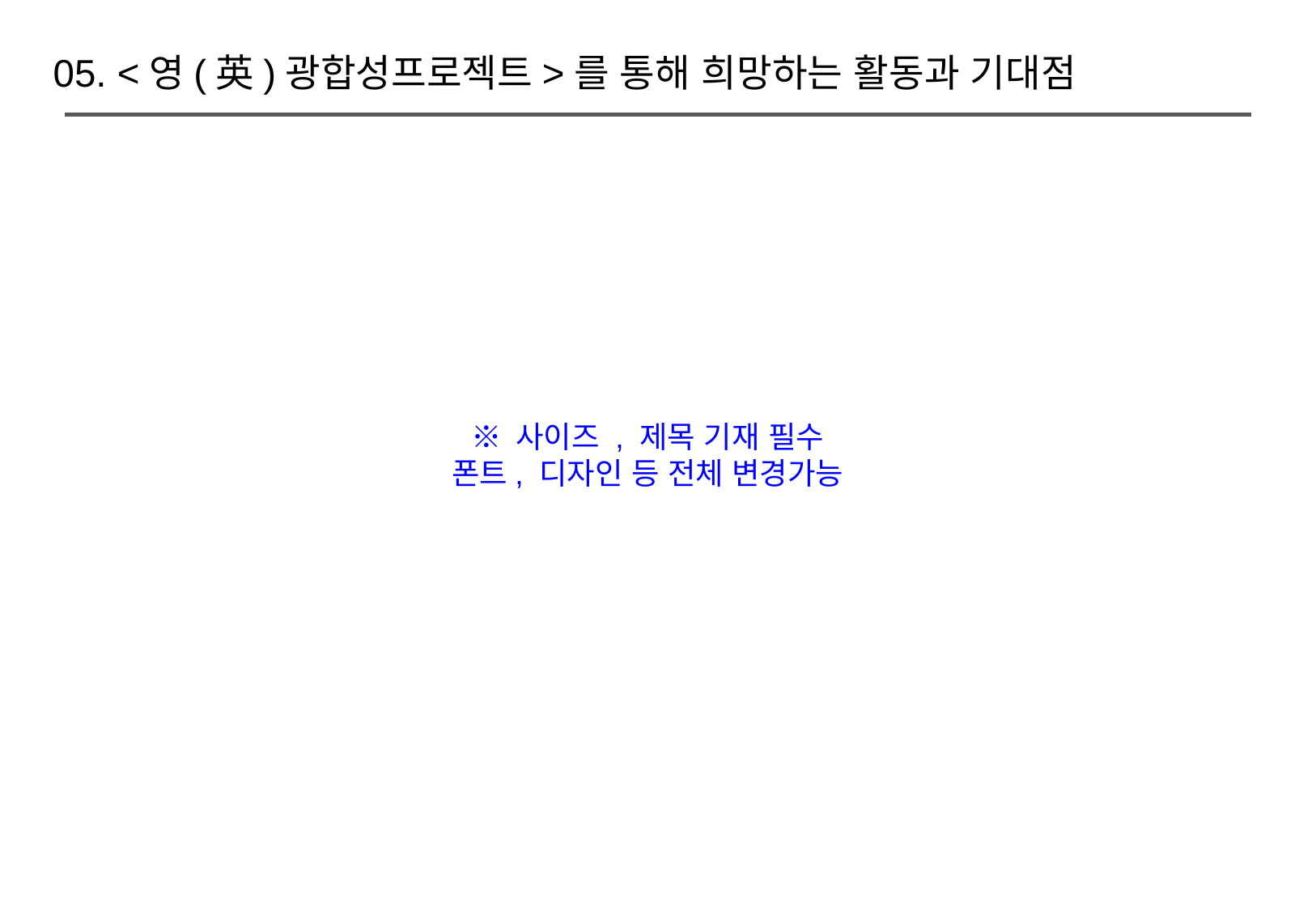

05. <영(英)광합성프로젝트>를 통해 희망하는 활동과 기대점
※ 사이즈 , 제목 기재 필수
폰트, 디자인 등 전체 변경가능